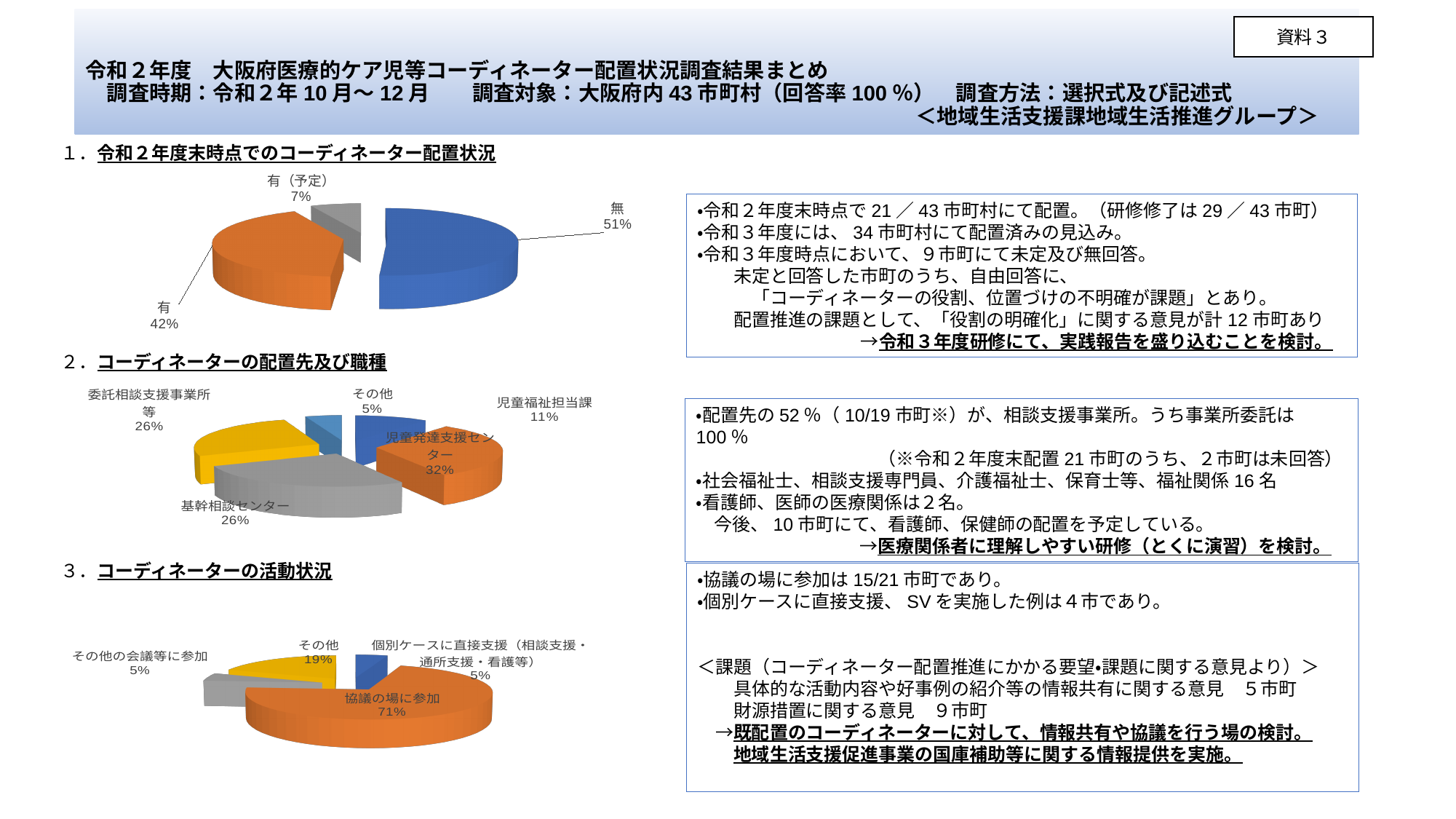

# 令和２年度　大阪府医療的ケア児等コーディネーター配置状況調査結果まとめ　　　　　　　　　 　調査時期：令和２年10月～12月　　調査対象：大阪府内43市町村（回答率100％）　調査方法：選択式及び記述式 　　　　　　　　　　　　　　　　　　　　　　　　　　　　　　　　　　　　　　　＜地域生活支援課地域生活推進グループ＞
資料３
１．令和２年度末時点でのコーディネーター配置状況

２．コーディネーターの配置先及び職種

３．コーディネーターの活動状況

[unsupported chart]

・令和２年度末時点で21／43市町村にて配置。（研修修了は29／43市町）
・令和３年度には、34市町村にて配置済みの見込み。
・令和３年度時点において、９市町にて未定及び無回答。
　　未定と回答した市町のうち、自由回答に、
　　　「コーディネーターの役割、位置づけの不明確が課題」とあり。
　　配置推進の課題として、「役割の明確化」に関する意見が計12市町あり
　　　　　　　　　→令和３年度研修にて、実践報告を盛り込むことを検討。

[unsupported chart]

・配置先の52％（10/19市町※）が、相談支援事業所。うち事業所委託は100％
　　　　　　　　　　（※令和２年度末配置21市町のうち、２市町は未回答）
・社会福祉士、相談支援専門員、介護福祉士、保育士等、福祉関係16名
・看護師、医師の医療関係は２名。
　今後、10市町にて、看護師、保健師の配置を予定している。
　　　　　　　　　→医療関係者に理解しやすい研修（とくに演習）を検討。
・協議の場に参加は15/21市町であり。
・個別ケースに直接支援、SVを実施した例は４市であり。

＜課題（コーディネーター配置推進にかかる要望・課題に関する意見より）＞
　　具体的な活動内容や好事例の紹介等の情報共有に関する意見　５市町
　　財源措置に関する意見　９市町
　→既配置のコーディネーターに対して、情報共有や協議を行う場の検討。
　　地域生活支援促進事業の国庫補助等に関する情報提供を実施。

[unsupported chart]